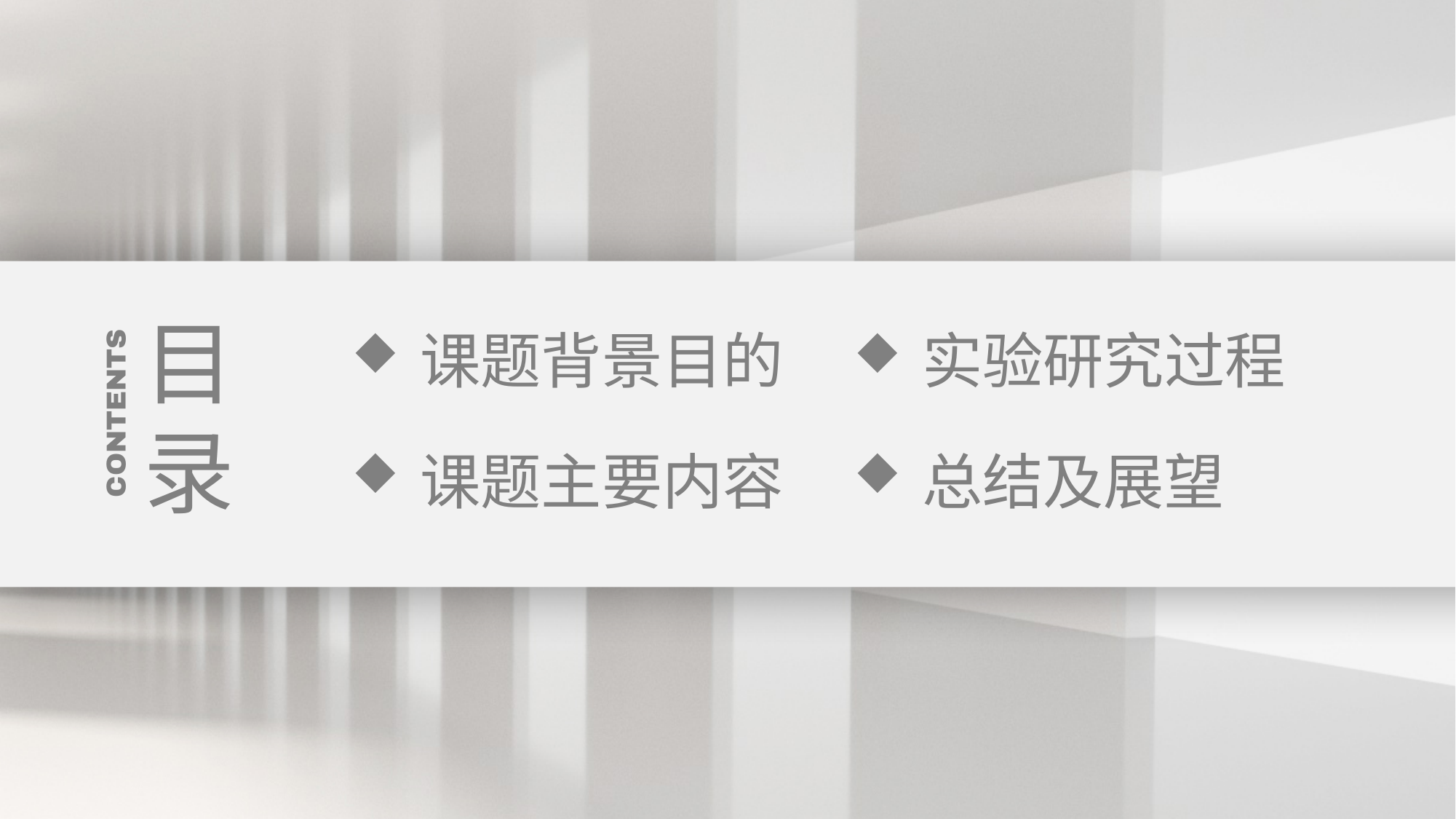

目
录
课题背景目的
实验研究过程
CONTENTS
课题主要内容
总结及展望